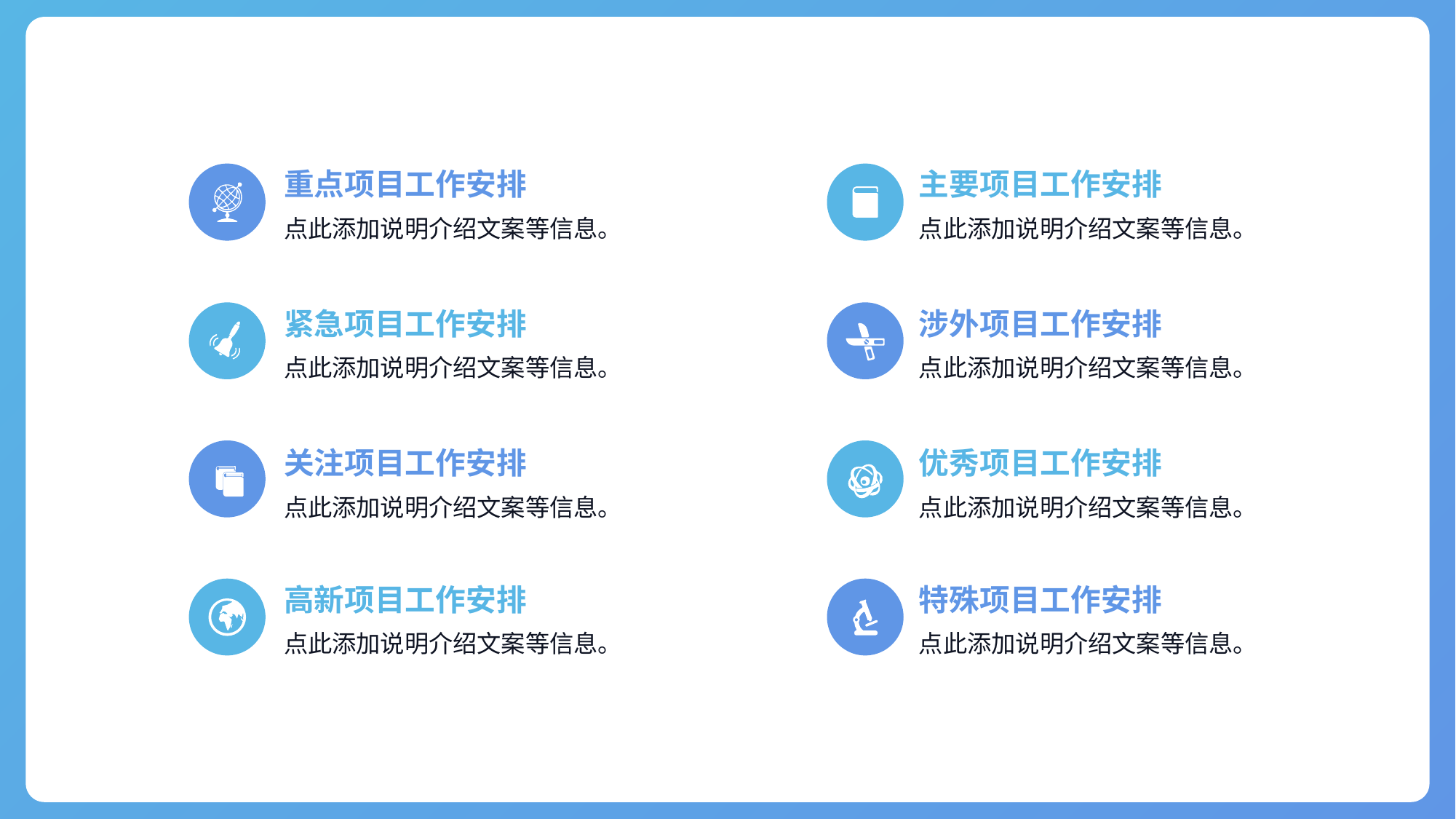

重点项目工作安排
主要项目工作安排

点此添加说明介绍文案等信息。
点此添加说明介绍文案等信息。

紧急项目工作安排
涉外项目工作安排

点此添加说明介绍文案等信息。
点此添加说明介绍文案等信息。

关注项目工作安排
优秀项目工作安排

点此添加说明介绍文案等信息。
点此添加说明介绍文案等信息。

高新项目工作安排
特殊项目工作安排

点此添加说明介绍文案等信息。
点此添加说明介绍文案等信息。